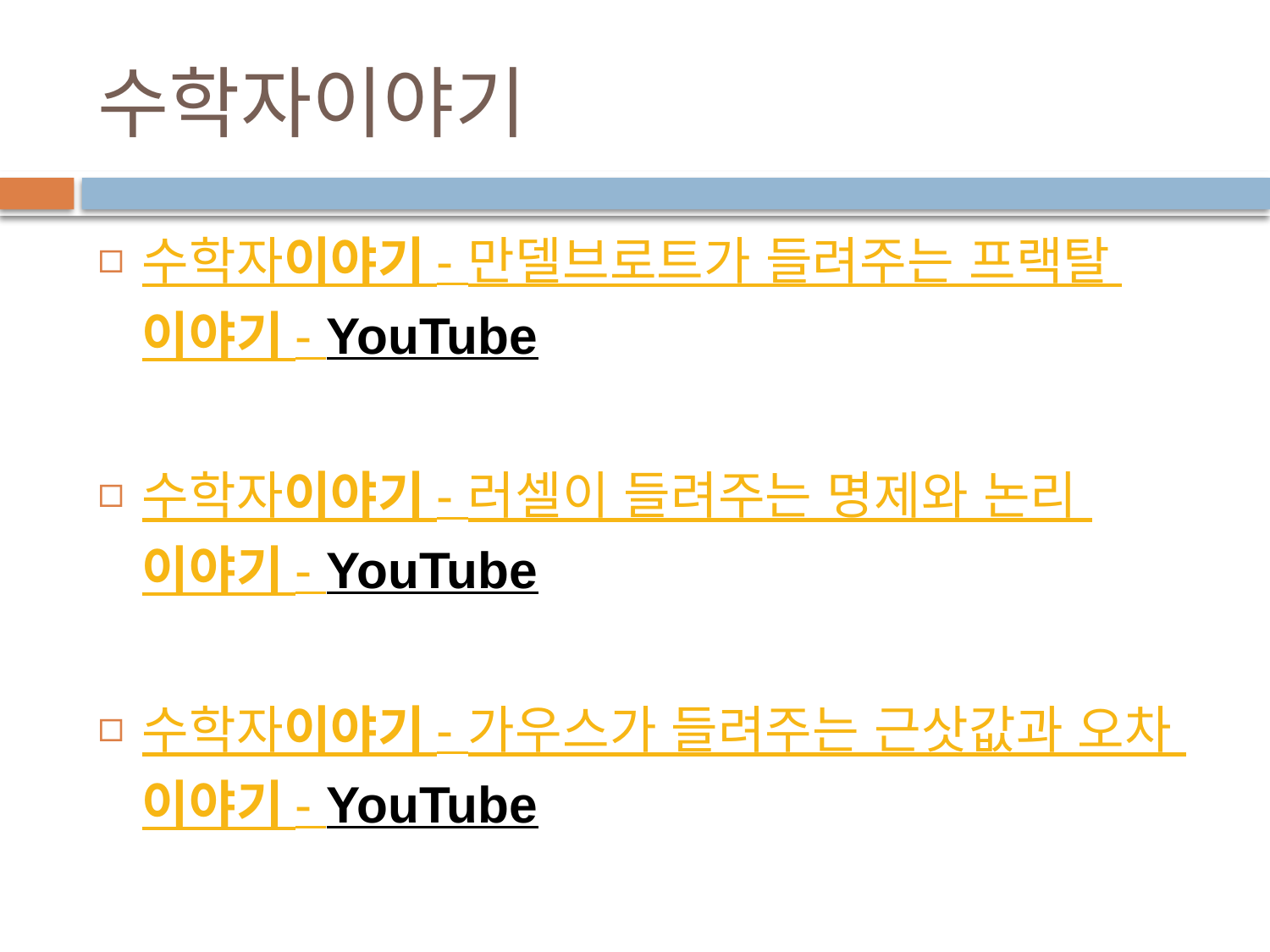

# 수학자이야기
수학자이야기 - 만델브로트가 들려주는 프랙탈 이야기 - YouTube

수학자이야기 - 러셀이 들려주는 명제와 논리 이야기 - YouTube

수학자이야기 - 가우스가 들려주는 근삿값과 오차 이야기 - YouTube